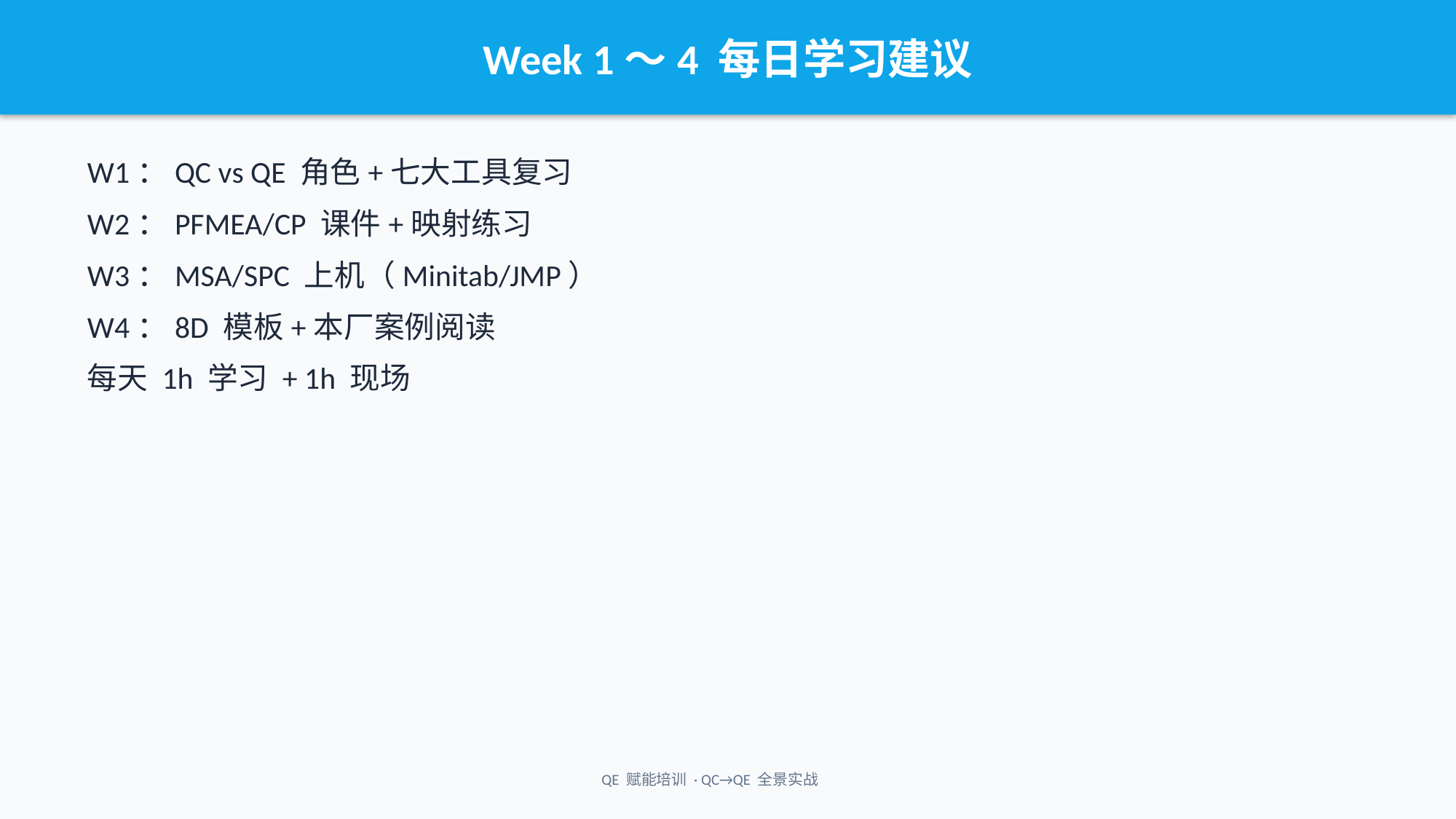

Week 1～4 每日学习建议
W1：QC vs QE 角色+七大工具复习
W2：PFMEA/CP 课件+映射练习
W3：MSA/SPC 上机（Minitab/JMP）
W4：8D 模板+本厂案例阅读
每天 1h 学习 + 1h 现场
QE 赋能培训 · QC→QE 全景实战